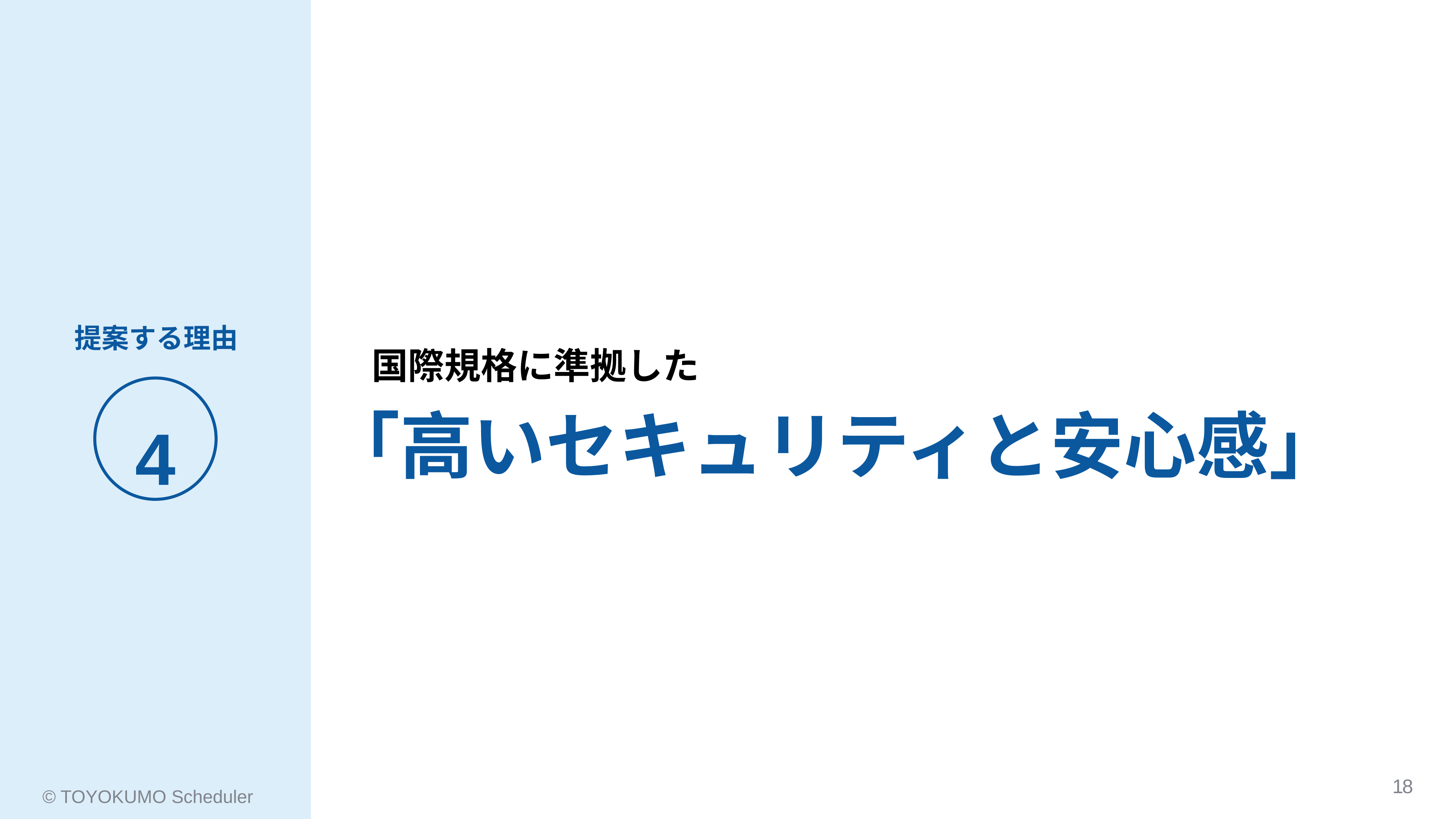

提案する理由
国際規格に準拠した

4
「高いセキュリティと安心感」
18
© TOYOKUMO Scheduler